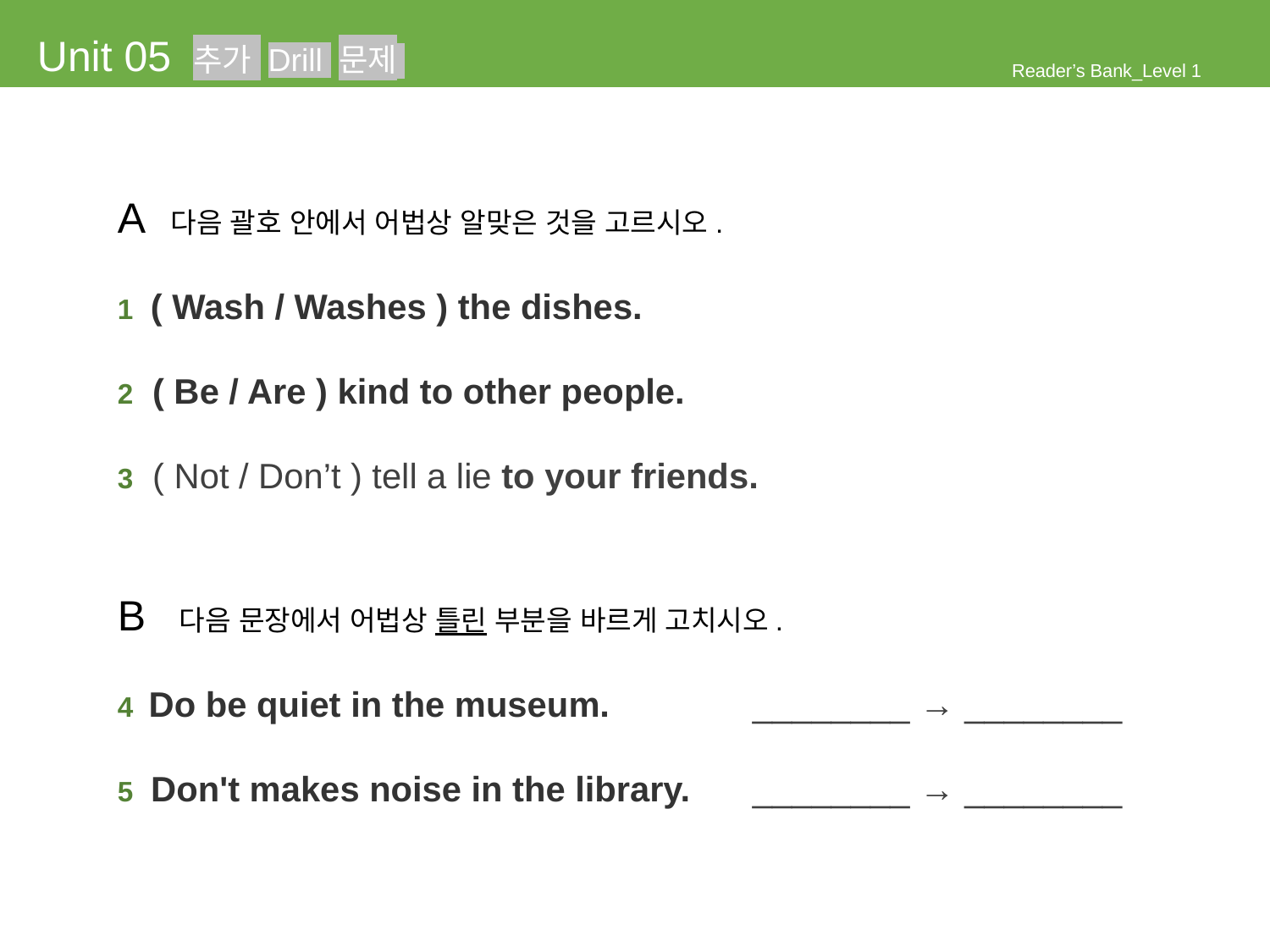

# Unit 05 추가 Drill 문제
Reader’s Bank_Level 1

A  다음 괄호 안에서 어법상 알맞은 것을 고르시오.
1  ( Wash / Washes ) the dishes.
2  ( Be / Are ) kind to other people.
3  ( Not / Don’t ) tell a lie to your friends.

B  다음 문장에서 어법상 틀린 부분을 바르게 고치시오.
4  Do be quiet in the museum.		________ → ________
5  Don't makes noise in the library.	________ → ________